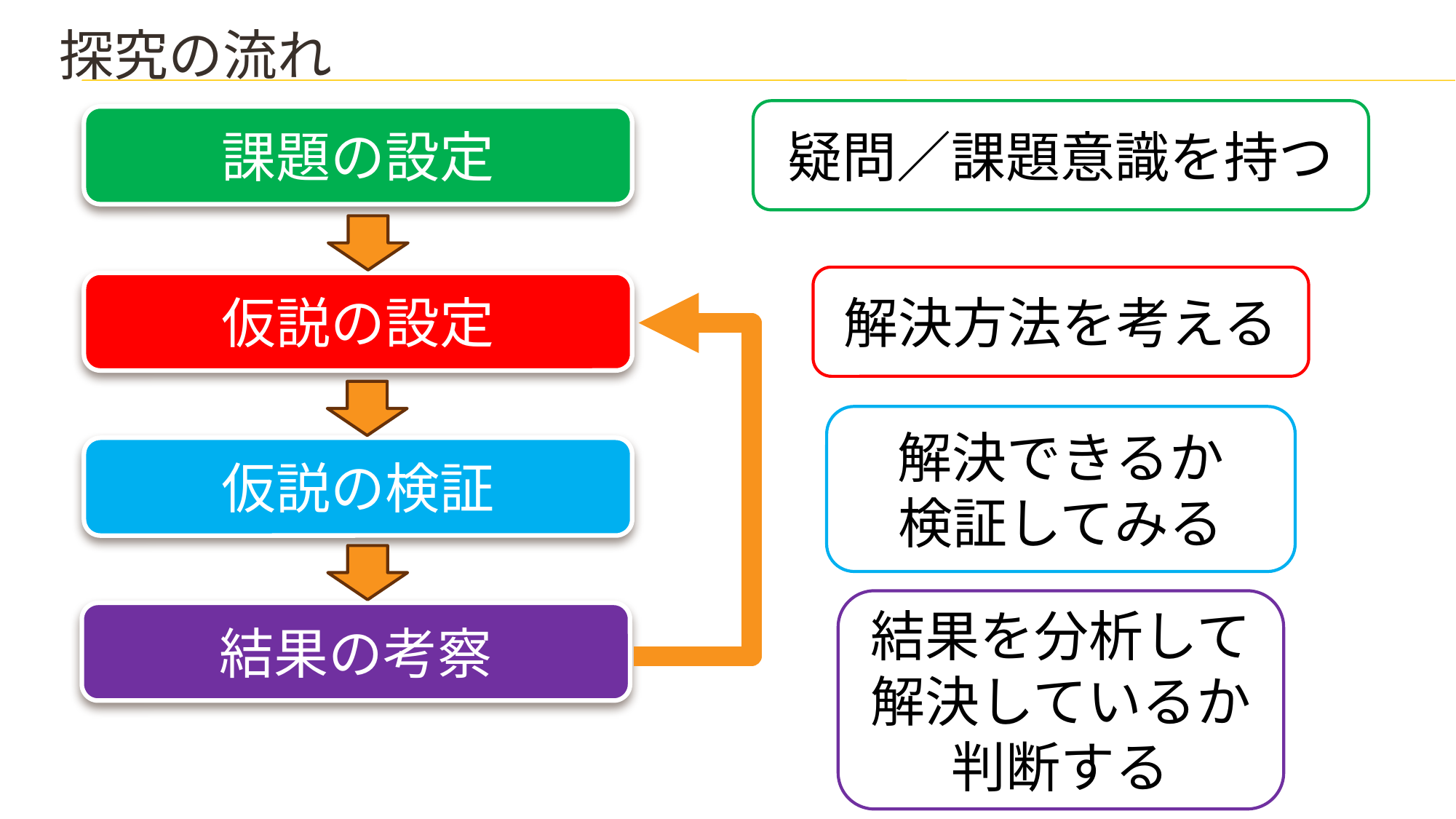

# 探究の流れ
疑問／課題意識を持つ
課題の設定

解決方法を考える
仮説の設定

解決できるか
検証してみる
仮説の検証

結果を分析して
解決しているか
判断する
結果の考察